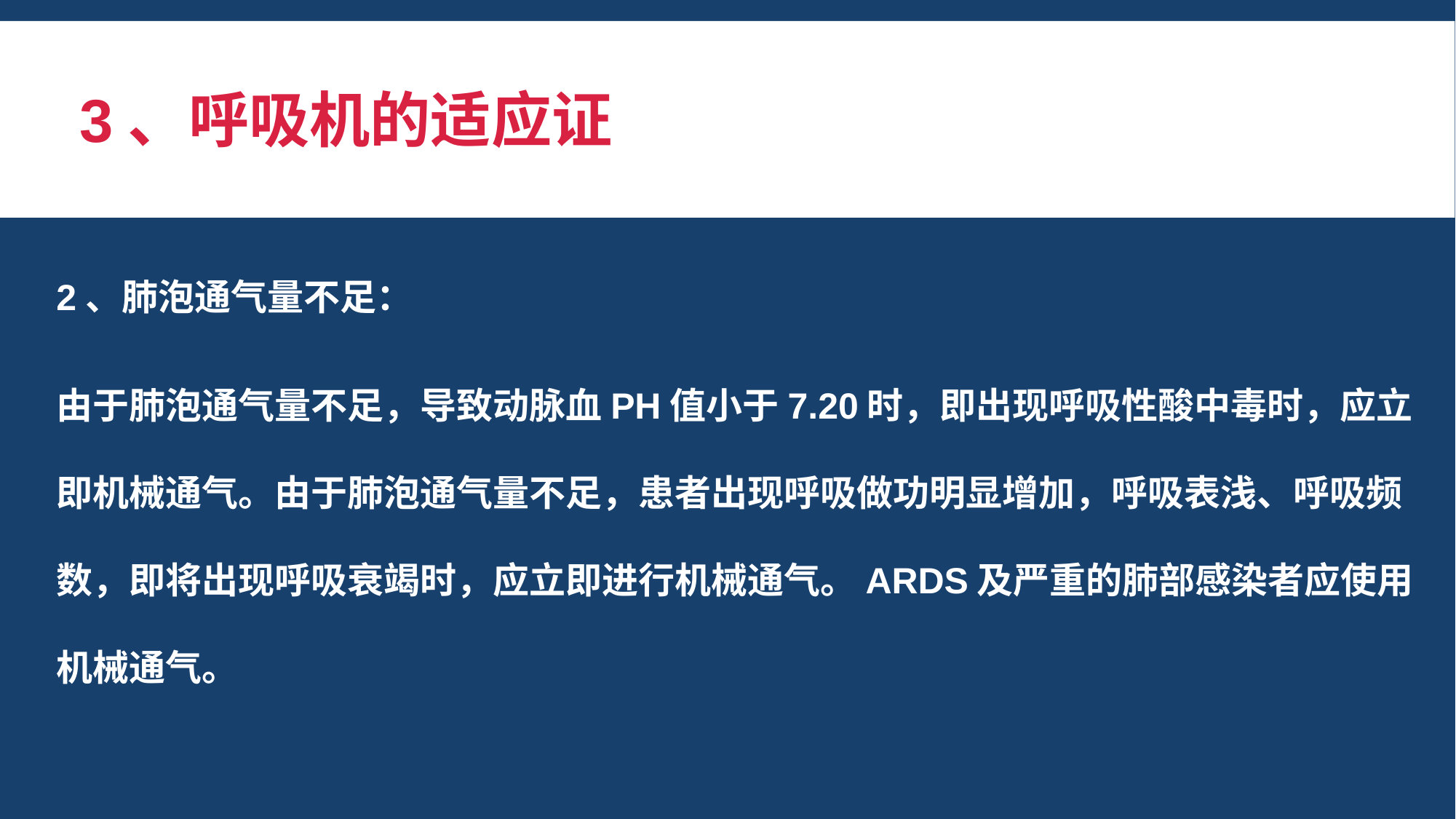

# 3、呼吸机的适应证
2、肺泡通气量不足：
由于肺泡通气量不足，导致动脉血PH值小于7.20时，即出现呼吸性酸中毒时，应立即机械通气。由于肺泡通气量不足，患者出现呼吸做功明显增加，呼吸表浅、呼吸频数，即将出现呼吸衰竭时，应立即进行机械通气。ARDS及严重的肺部感染者应使用机械通气。